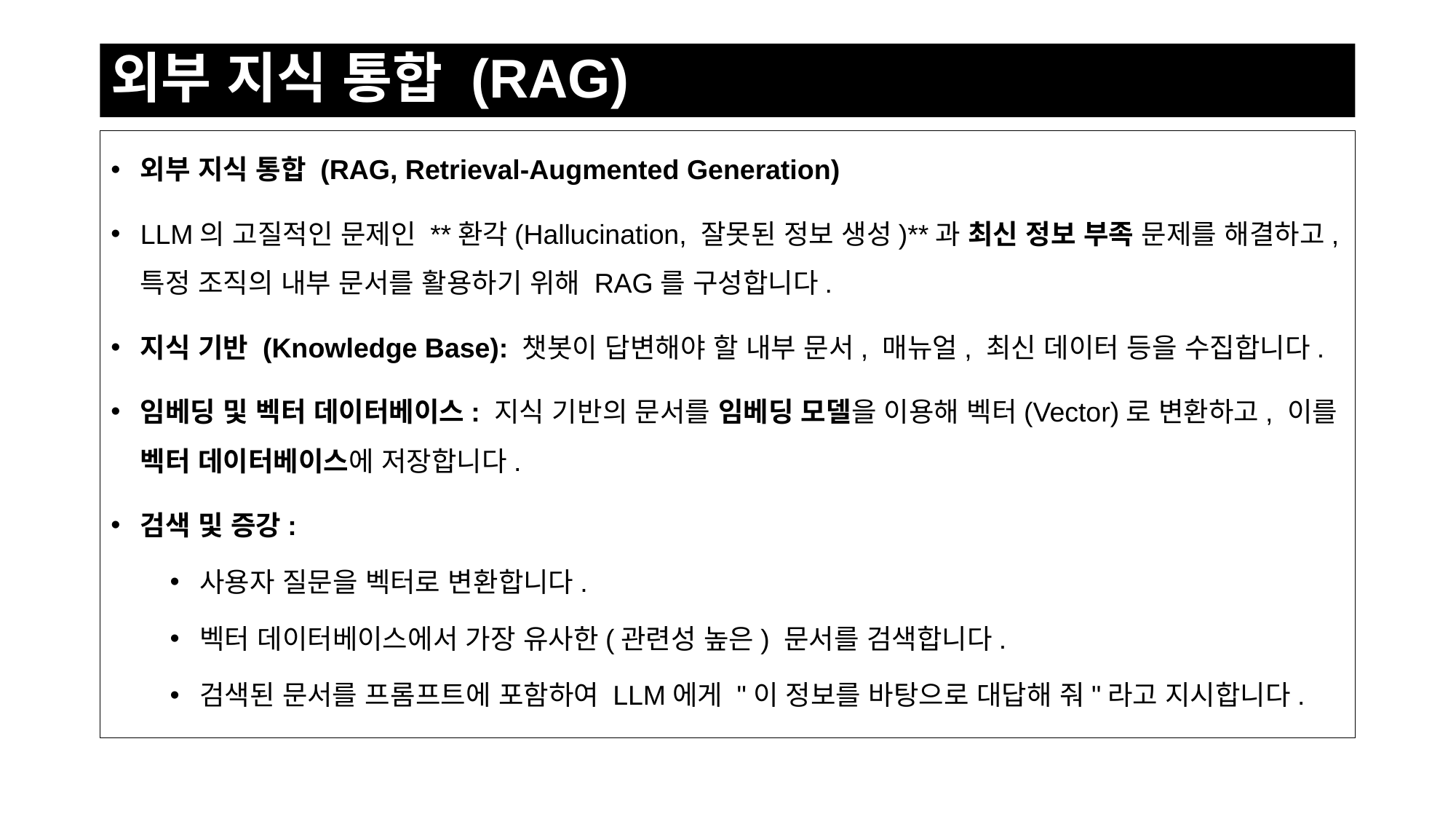

# 외부 지식 통합 (RAG)
외부 지식 통합 (RAG, Retrieval-Augmented Generation)
LLM의 고질적인 문제인 **환각(Hallucination, 잘못된 정보 생성)**과 최신 정보 부족 문제를 해결하고, 특정 조직의 내부 문서를 활용하기 위해 RAG를 구성합니다.
지식 기반 (Knowledge Base): 챗봇이 답변해야 할 내부 문서, 매뉴얼, 최신 데이터 등을 수집합니다.
임베딩 및 벡터 데이터베이스: 지식 기반의 문서를 임베딩 모델을 이용해 벡터(Vector)로 변환하고, 이를 벡터 데이터베이스에 저장합니다.
검색 및 증강:
사용자 질문을 벡터로 변환합니다.
벡터 데이터베이스에서 가장 유사한(관련성 높은) 문서를 검색합니다.
검색된 문서를 프롬프트에 포함하여 LLM에게 "이 정보를 바탕으로 대답해 줘"라고 지시합니다.